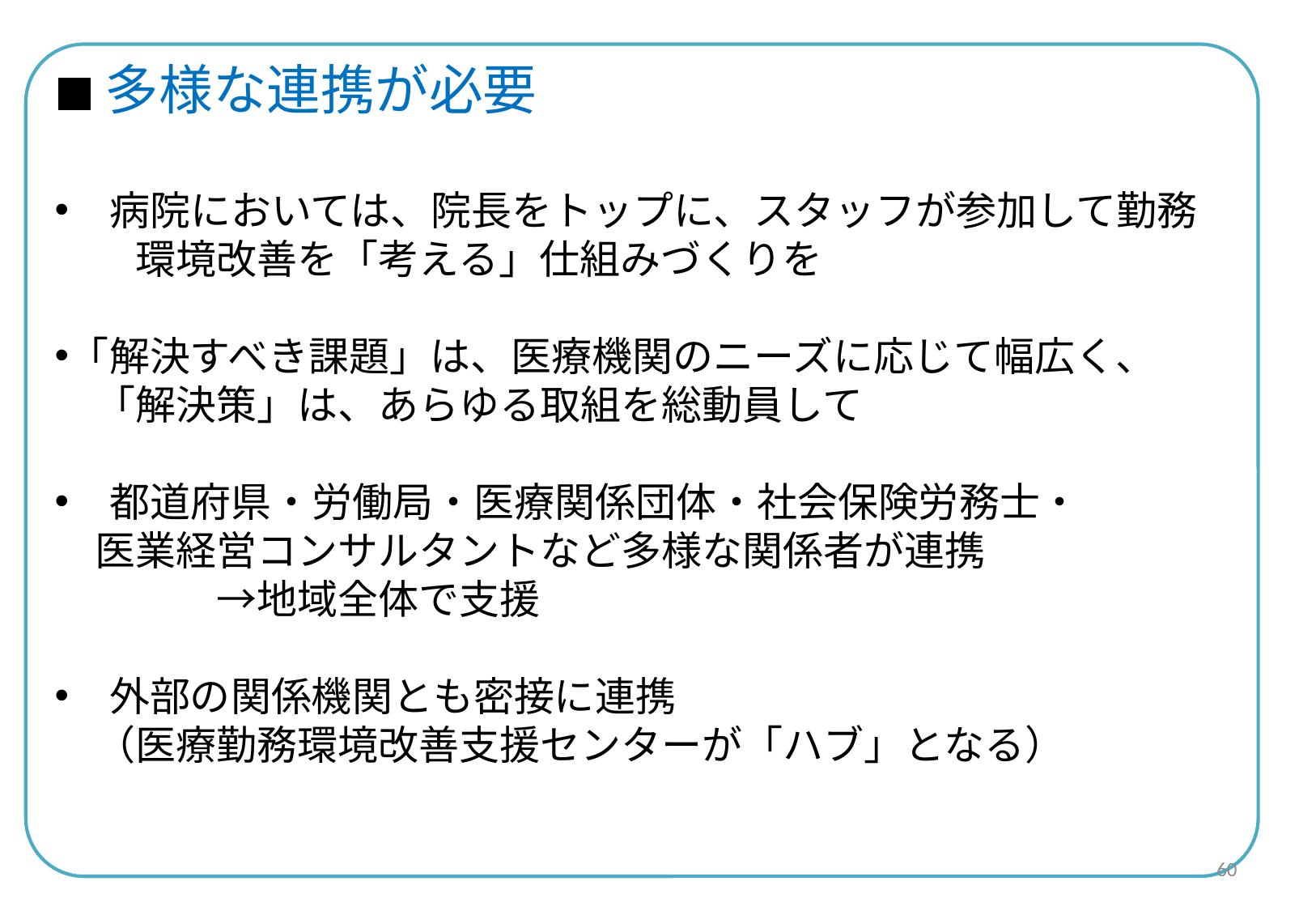

■多様な連携が必要

　病院においては、院長をトップに、スタッフが参加して勤務
　　環境改善を「考える」仕組みづくりを

「解決すべき課題」は、医療機関のニーズに応じて幅広く、
　「解決策」は、あらゆる取組を総動員して

　都道府県・労働局・医療関係団体・社会保険労務士・
　医業経営コンサルタントなど多様な関係者が連携
　　　　→地域全体で支援

　外部の関係機関とも密接に連携
　（医療勤務環境改善支援センターが「ハブ」となる）

60